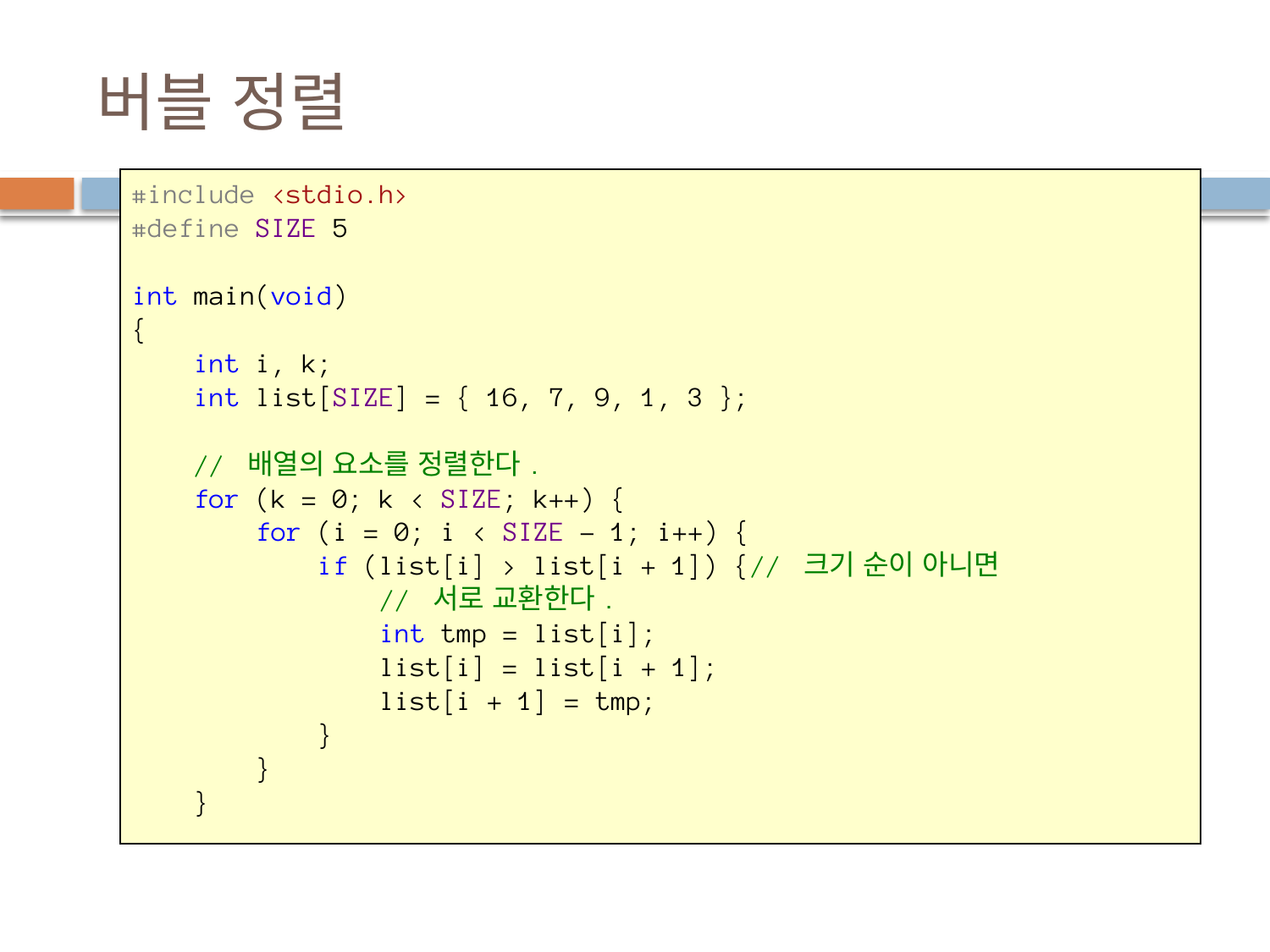

# 버블 정렬
#include <stdio.h>
#define SIZE 5

int main(void)
{
    int i, k;
    int list[SIZE] = { 16, 7, 9, 1, 3 };

    // 배열의 요소를 정렬한다.
    for (k = 0; k < SIZE; k++) {
        for (i = 0; i < SIZE - 1; i++) {
            if (list[i] > list[i + 1]) {// 크기 순이 아니면
                // 서로 교환한다.
                int tmp = list[i];
                list[i] = list[i + 1];
                list[i + 1] = tmp;
            }
        }
    }